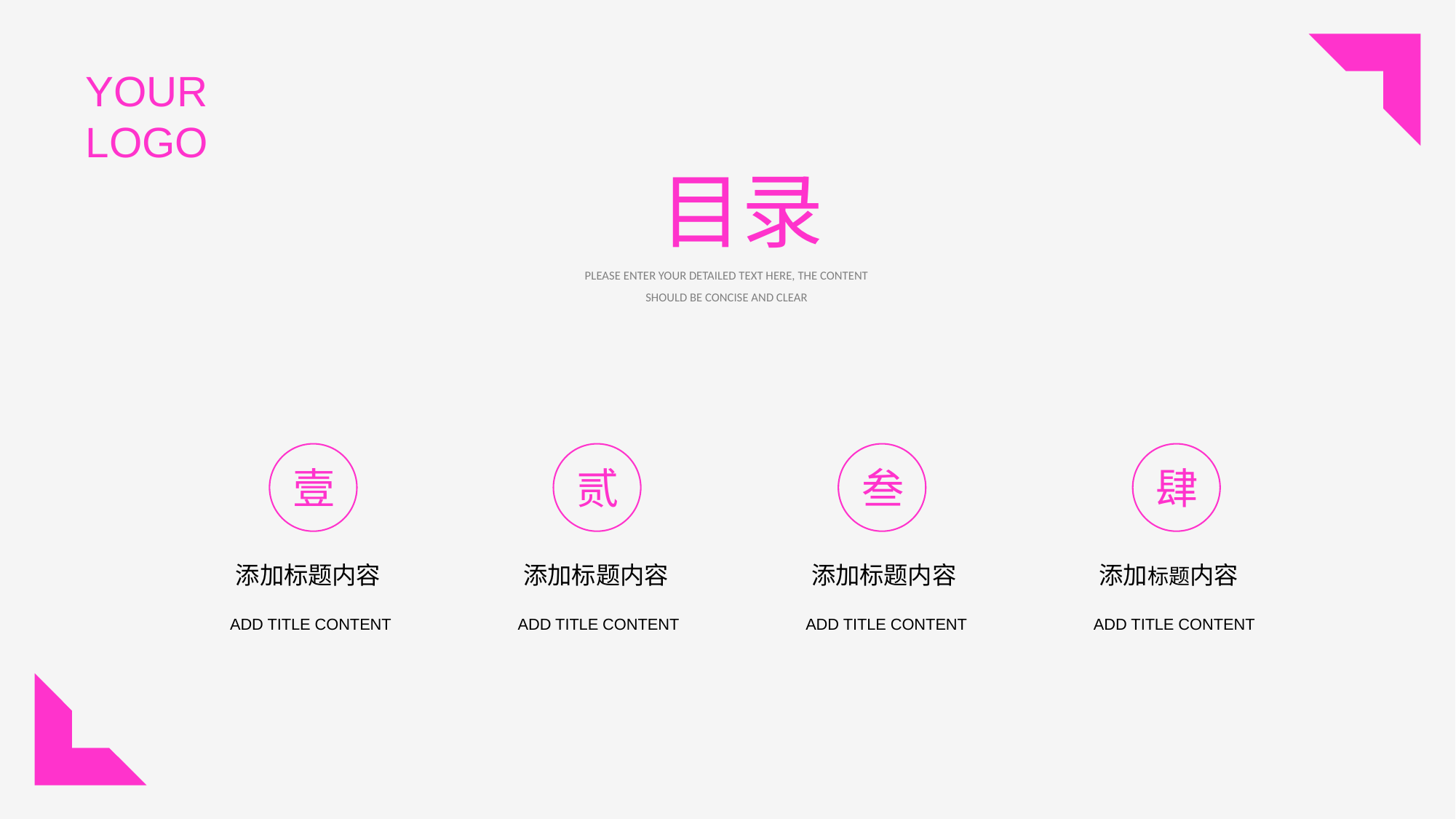

YOUR LOGO
目录
PLEASE ENTER YOUR DETAILED TEXT HERE, THE CONTENT SHOULD BE CONCISE AND CLEAR
壹
贰
叁
肆
添加标题内容
添加标题内容
添加标题内容
添加标题内容
ADD TITLE CONTENT
ADD TITLE CONTENT
ADD TITLE CONTENT
ADD TITLE CONTENT